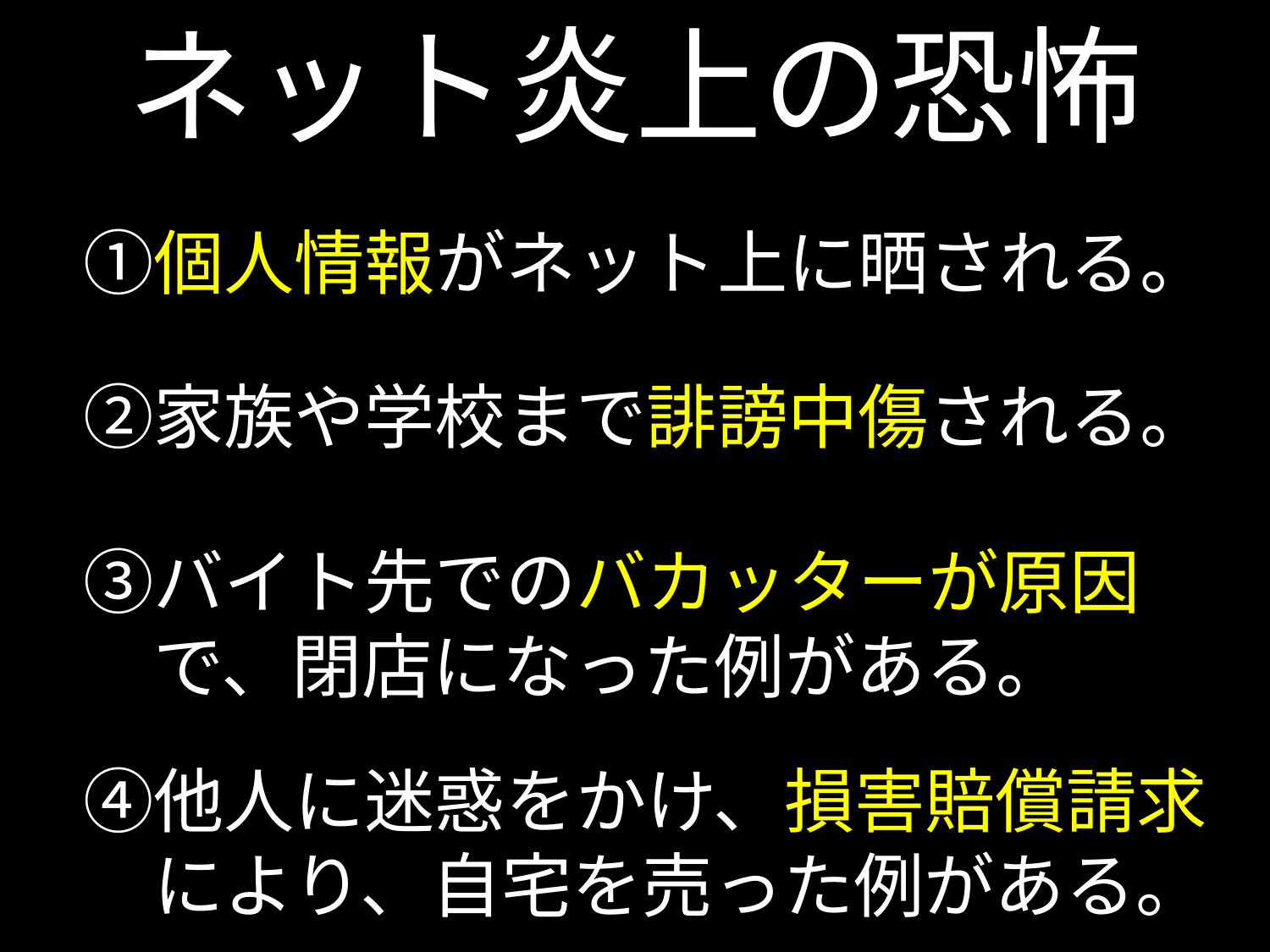

ネット炎上の恐怖
　①個人情報がネット上に晒される。
　②家族や学校まで誹謗中傷される。
　③バイト先でのバカッターが原因
　　で、閉店になった例がある。
　④他人に迷惑をかけ、損害賠償請求
　　により、自宅を売った例がある。